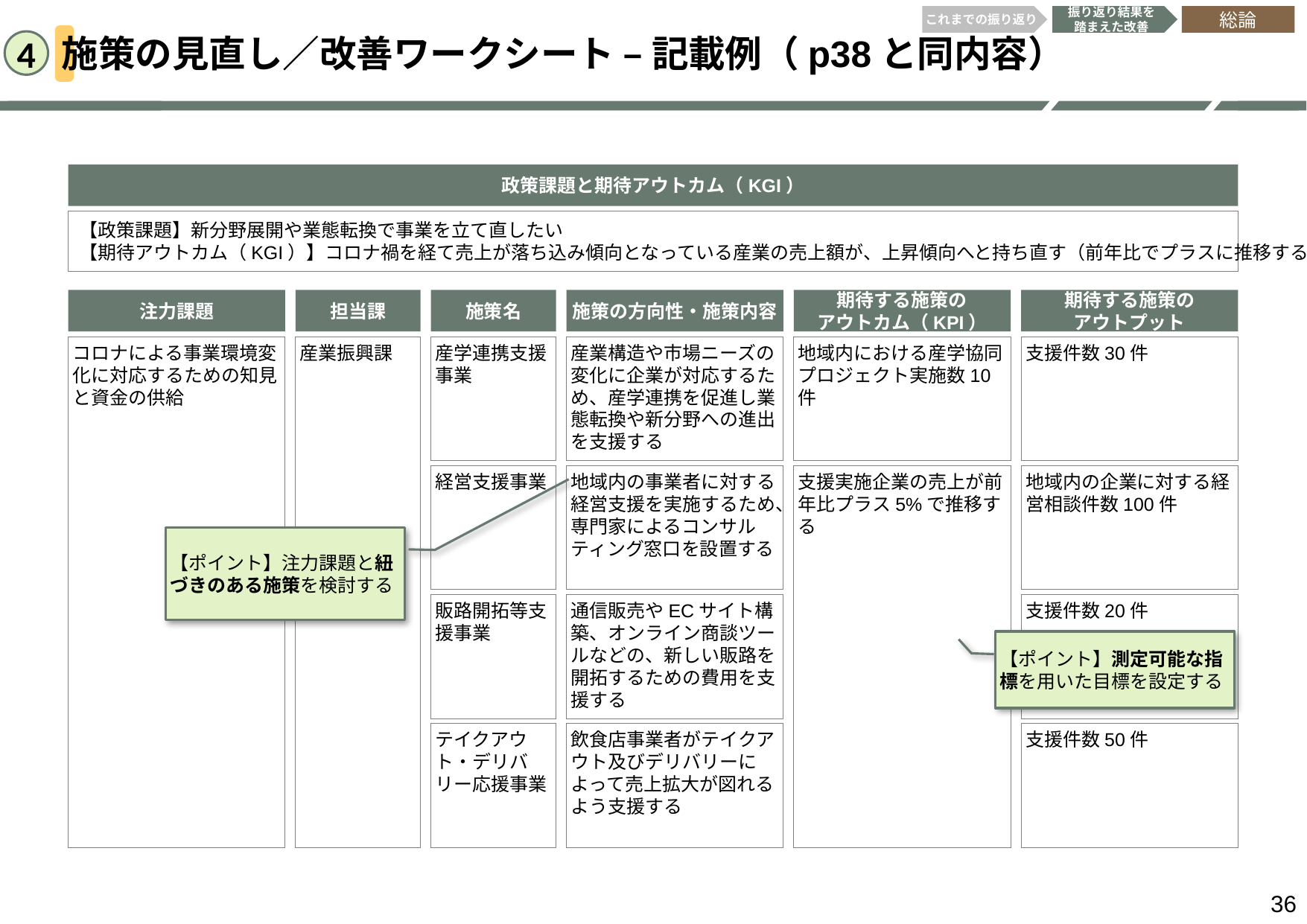

これまでの振り返り
振り返り結果を
踏まえた改善
総論
施策の見直し／改善ワークシート – 記載例（p38と同内容）
4
政策課題と期待アウトカム（KGI）
【政策課題】新分野展開や業態転換で事業を立て直したい
【期待アウトカム（KGI）】コロナ禍を経て売上が落ち込み傾向となっている産業の売上額が、上昇傾向へと持ち直す（前年比でプラスに推移する）
注力課題
担当課
施策名
施策の方向性・施策内容
期待する施策の
アウトカム（KPI）
期待する施策の
アウトプット
コロナによる事業環境変化に対応するための知見と資金の供給
産業振興課
産学連携支援事業
産業構造や市場ニーズの変化に企業が対応するため、産学連携を促進し業態転換や新分野への進出を支援する
地域内における産学協同プロジェクト実施数10件
支援件数30件
経営支援事業
地域内の事業者に対する経営支援を実施するため、専門家によるコンサルティング窓口を設置する
支援実施企業の売上が前年比プラス5%で推移する
地域内の企業に対する経営相談件数100件
【ポイント】注力課題と紐づきのある施策を検討する
販路開拓等支援事業
通信販売やECサイト構築、オンライン商談ツールなどの、新しい販路を開拓するための費用を支援する
支援件数20件
【ポイント】測定可能な指標を用いた目標を設定する
テイクアウト・デリバリー応援事業
飲食店事業者がテイクアウト及びデリバリーによって売上拡大が図れるよう支援する
支援件数50件
36